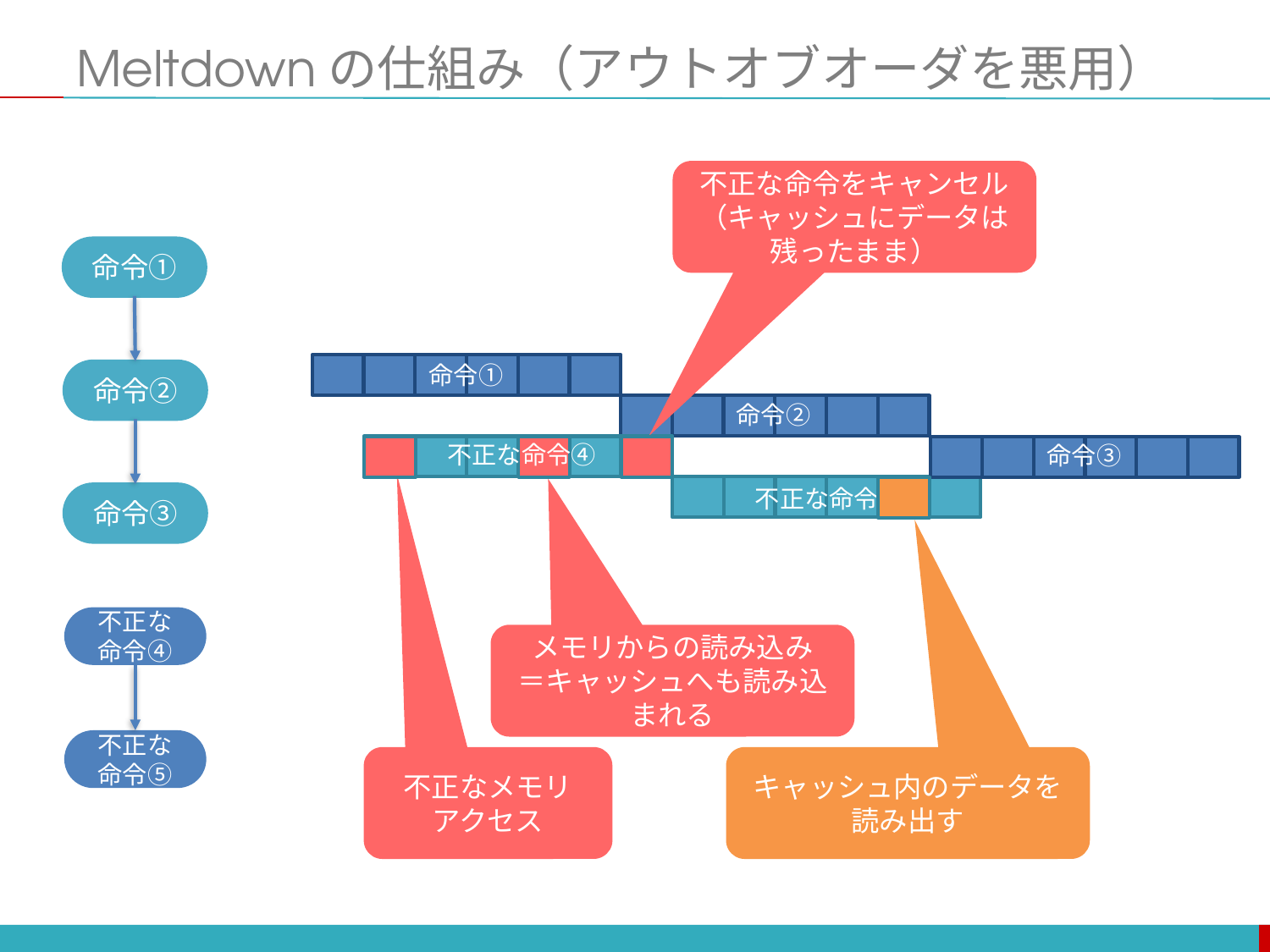

# Meltdownの仕組み（アウトオブオーダを悪用）
不正な命令をキャンセル
（キャッシュにデータは残ったまま）
命令①
命令①

命令②
命令②

不正な命令④
命令③

不正な命令②

命令③
不正な
命令④
メモリからの読み込み
＝キャッシュへも読み込まれる
不正な
命令⑤
不正なメモリ
アクセス
キャッシュ内のデータを読み出す